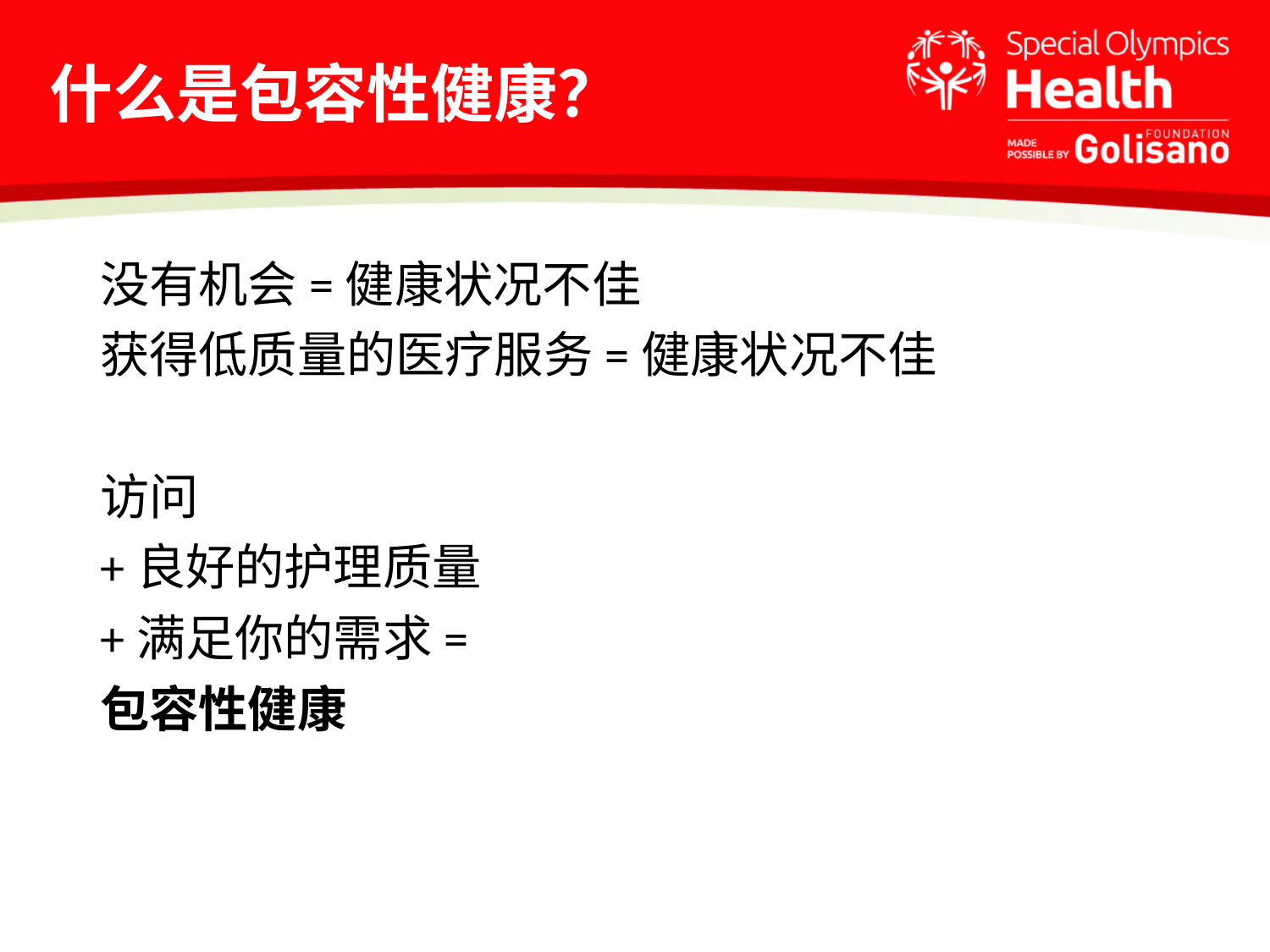

# 什么是包容性健康？
没有机会=健康状况不佳
获得低质量的医疗服务=健康状况不佳

访问
+良好的护理质量
+满足你的需求=
包容性健康